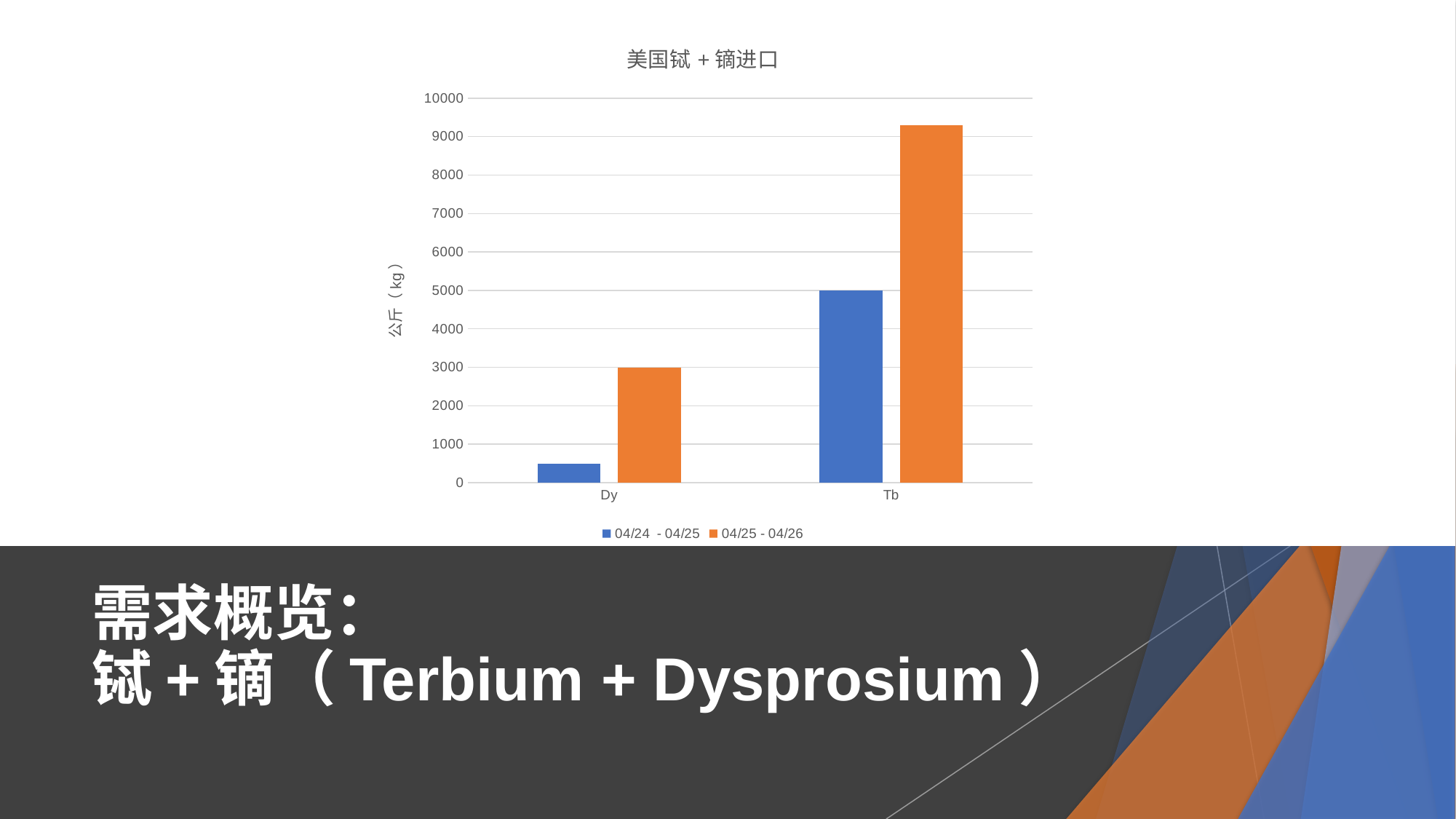

### Chart: 美国铽+镝进口

| Category | 04/24  - 04/25 | 04/25 - 04/26 |
|---|---|---|
| Dy | 500.0 | 3000.0 |
| Tb | 5000.0 | 9300.0 |
# 需求概览： 铽+镝（Terbium + Dysprosium）